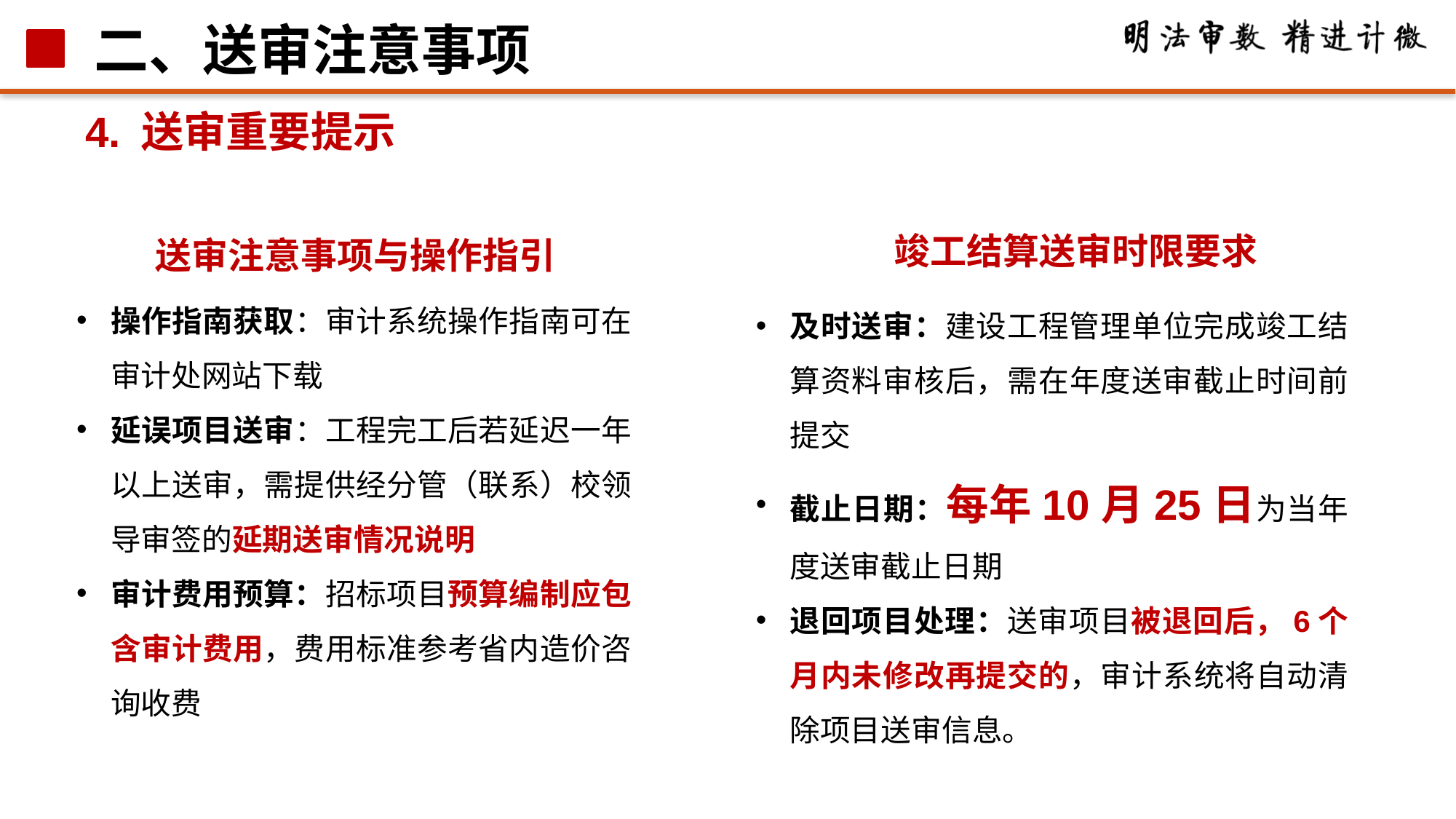

# 二、送审注意事项
4. 送审重要提示

送审注意事项与操作指引

竣工结算送审时限要求
及时送审：建设工程管理单位完成竣工结算资料审核后，需在年度送审截止时间前提交
截止日期：每年10月25日为当年度送审截止日期
退回项目处理：送审项目被退回后，6个月内未修改再提交的，审计系统将自动清除项目送审信息。
操作指南获取：审计系统操作指南可在审计处网站下载
延误项目送审：工程完工后若延迟一年以上送审，需提供经分管（联系）校领导审签的延期送审情况说明
审计费用预算：招标项目预算编制应包含审计费用，费用标准参考省内造价咨询收费